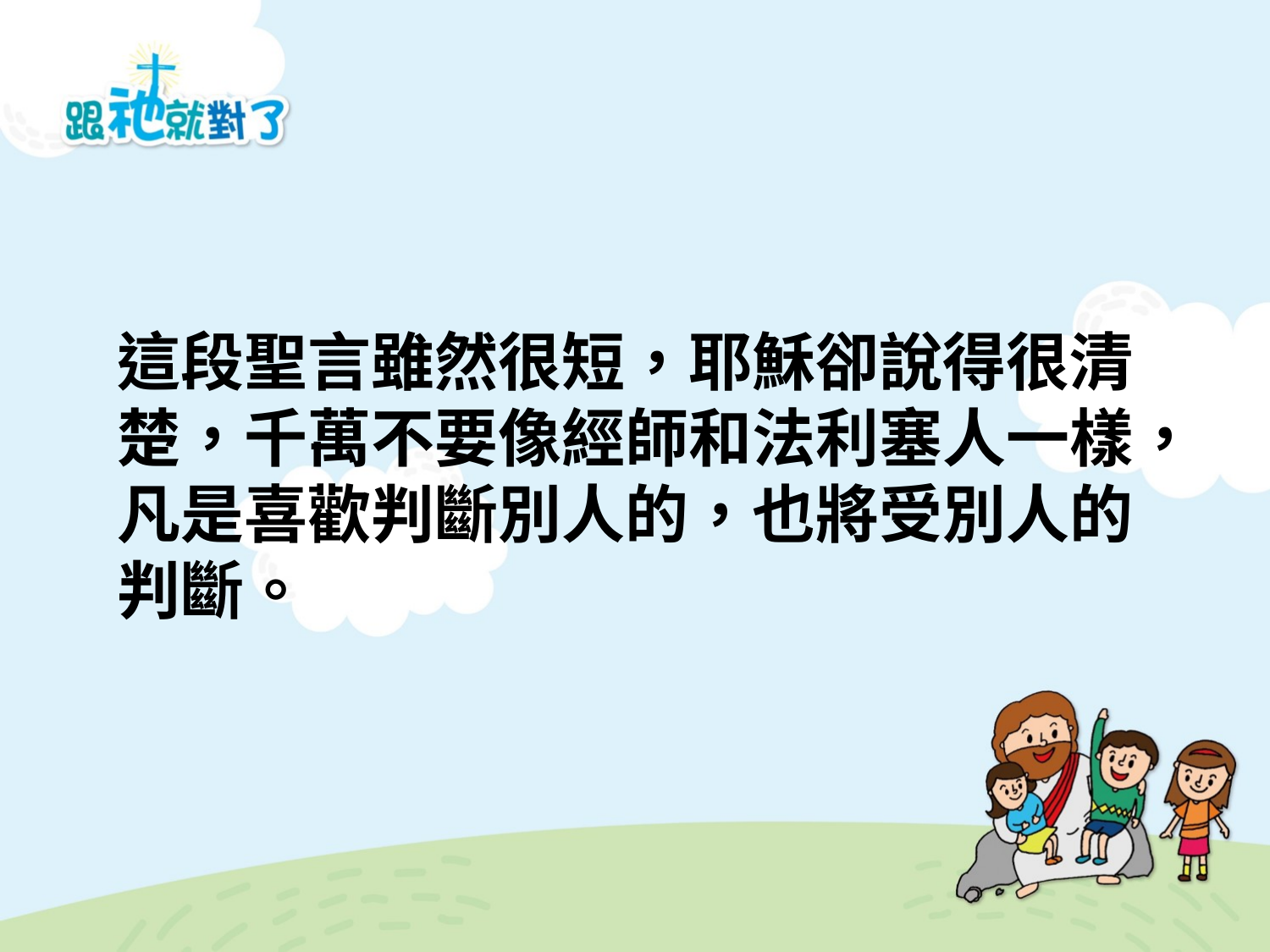

這段聖言雖然很短，耶穌卻說得很清楚，千萬不要像經師和法利塞人一樣，凡是喜歡判斷別人的，也將受別人的判斷。